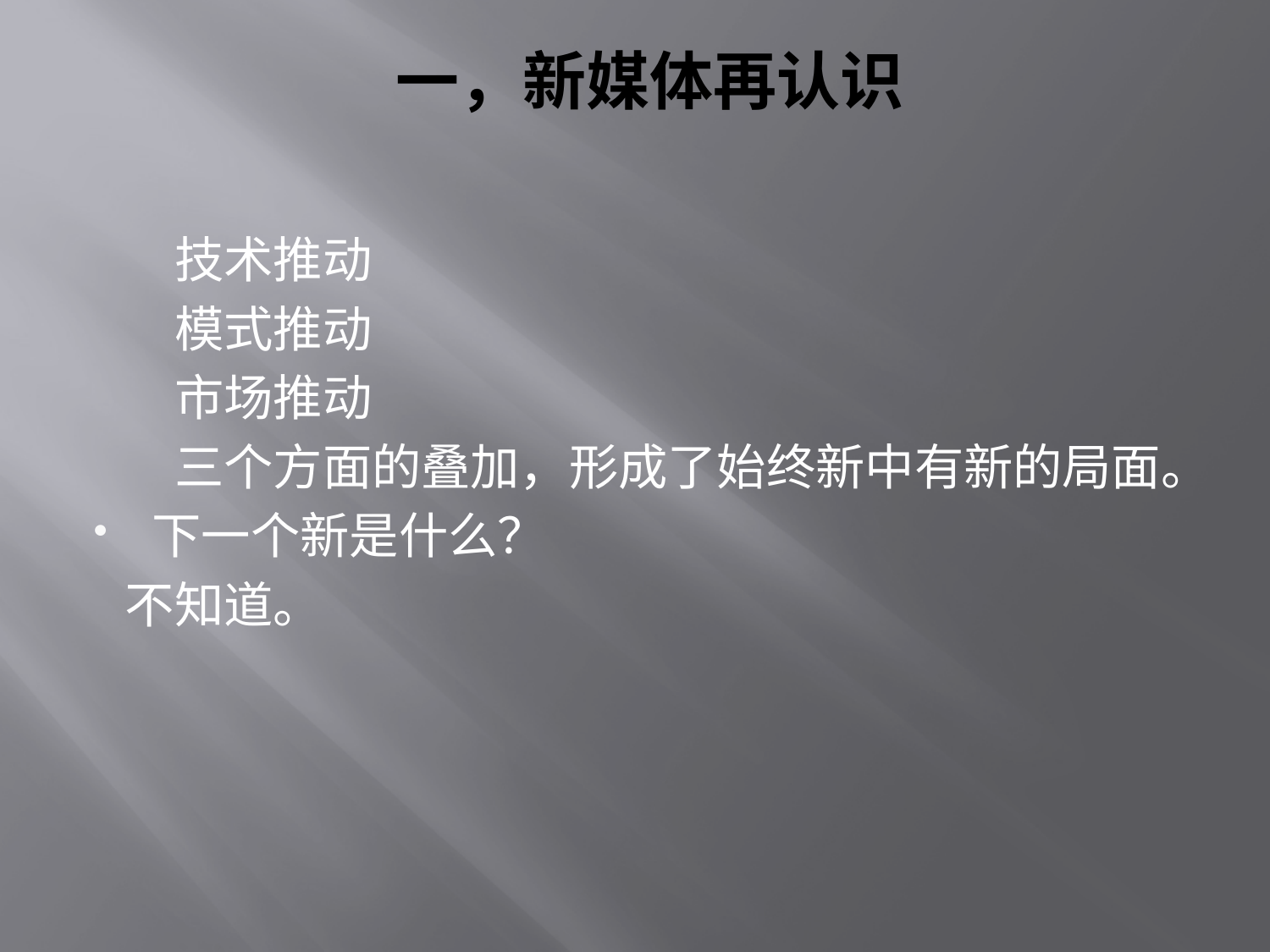

# 一，新媒体再认识
　　技术推动
　　模式推动
　　市场推动
　　三个方面的叠加，形成了始终新中有新的局面。
下一个新是什么？
　不知道。